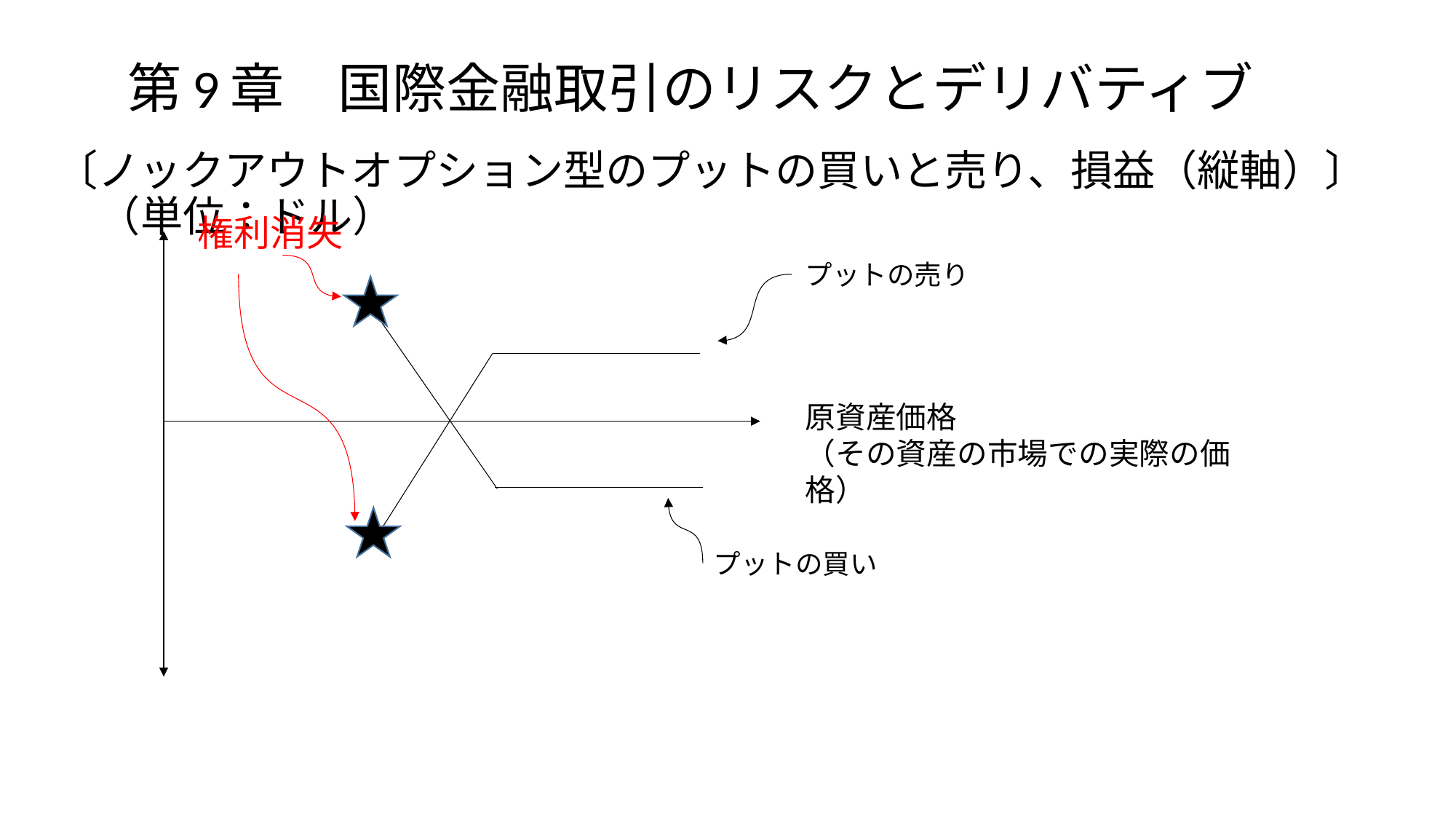

# 第9章　国際金融取引のリスクとデリバティブ
〔ノックアウトオプション型のプットの買いと売り、損益（縦軸）〕　（単位：ドル）

権利消失

プットの売り
原資産価格
（その資産の市場での実際の価格）
プットの買い